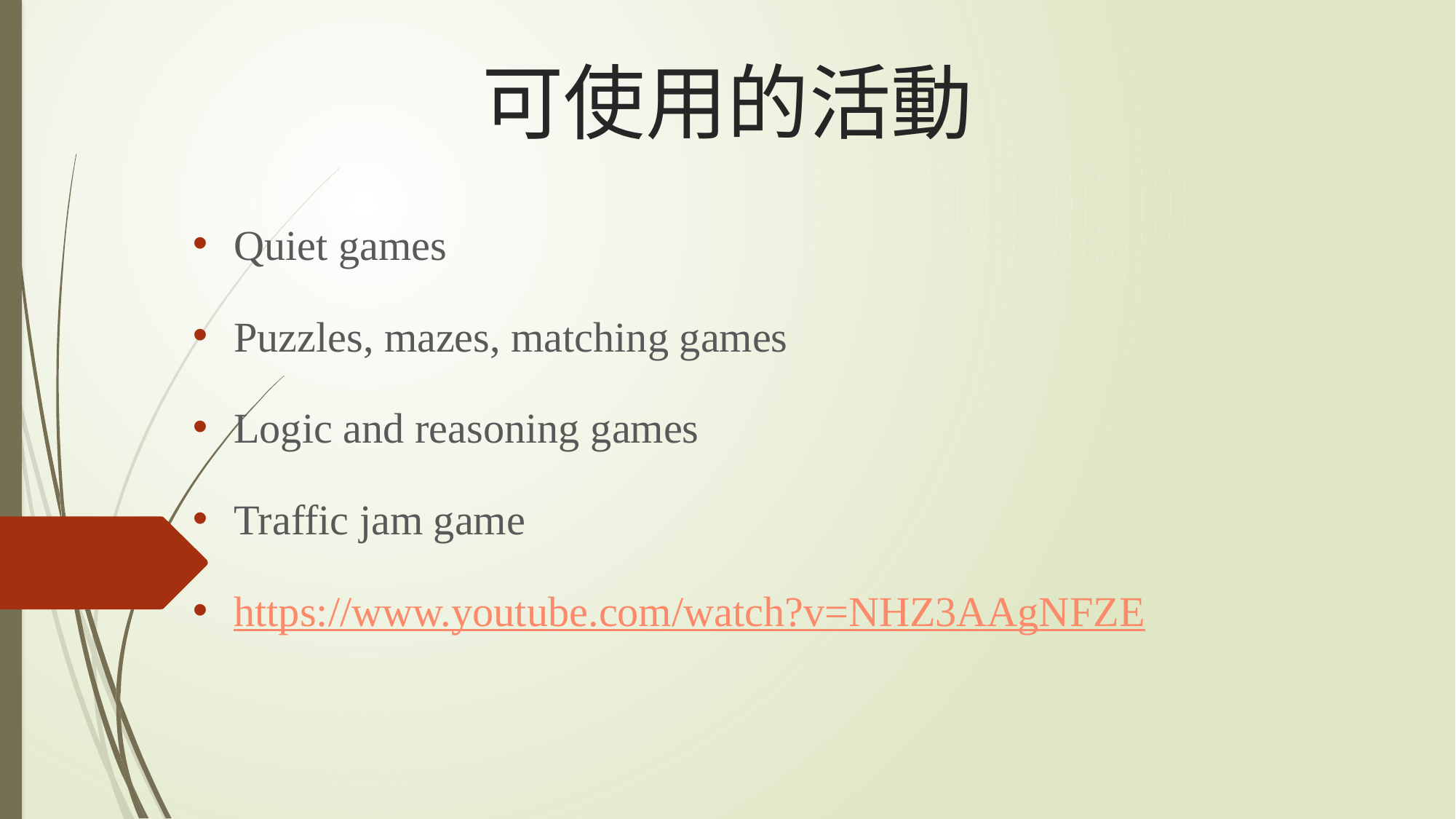

# 可使用的活動
Quiet games
Puzzles, mazes, matching games
Logic and reasoning games
Traffic jam game
https://www.youtube.com/watch?v=NHZ3AAgNFZE